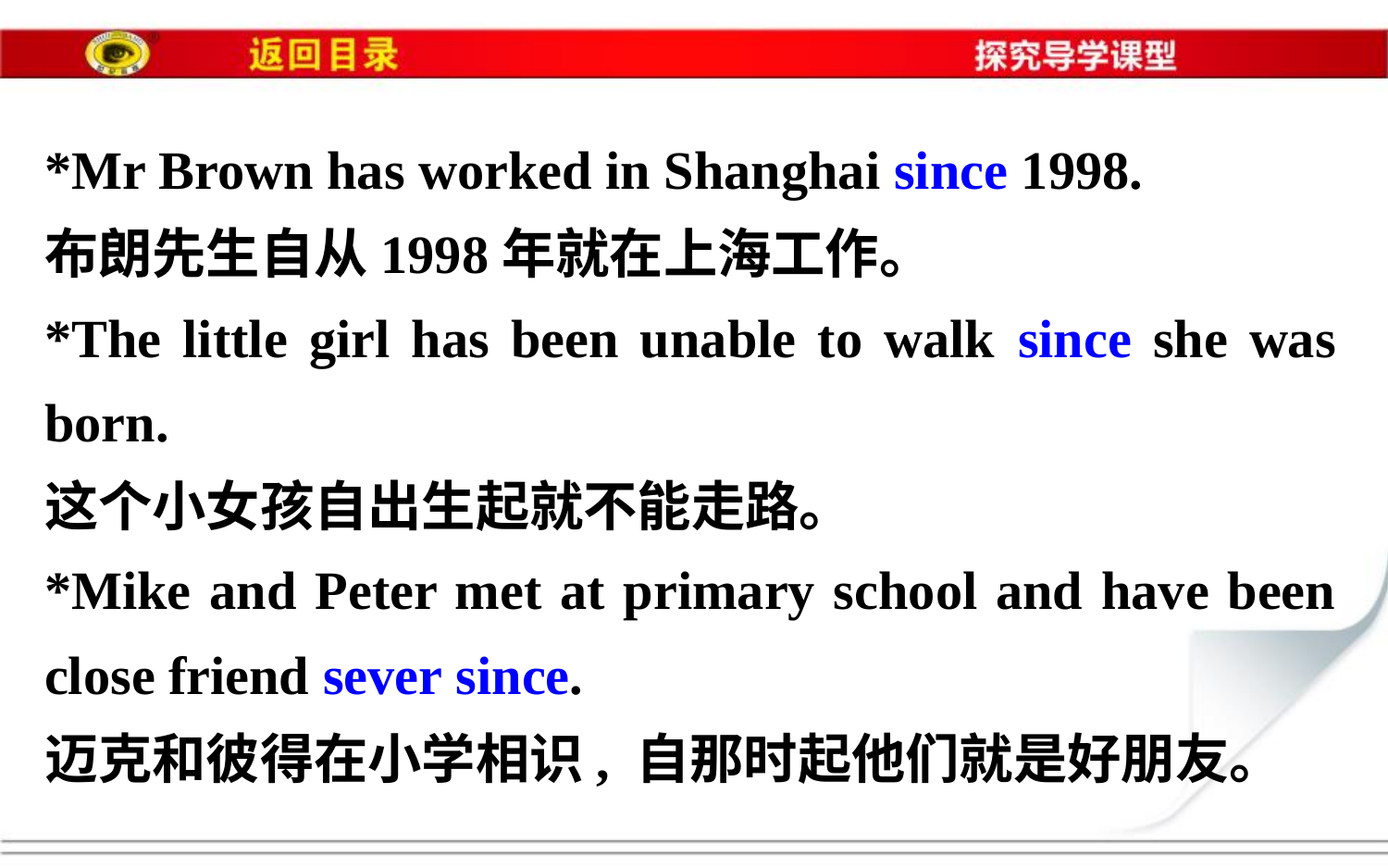

*Mr Brown has worked in Shanghai since 1998.
布朗先生自从1998年就在上海工作。
*The little girl has been unable to walk since she was born.
这个小女孩自出生起就不能走路。
*Mike and Peter met at primary school and have been close friend sever since.
迈克和彼得在小学相识, 自那时起他们就是好朋友。